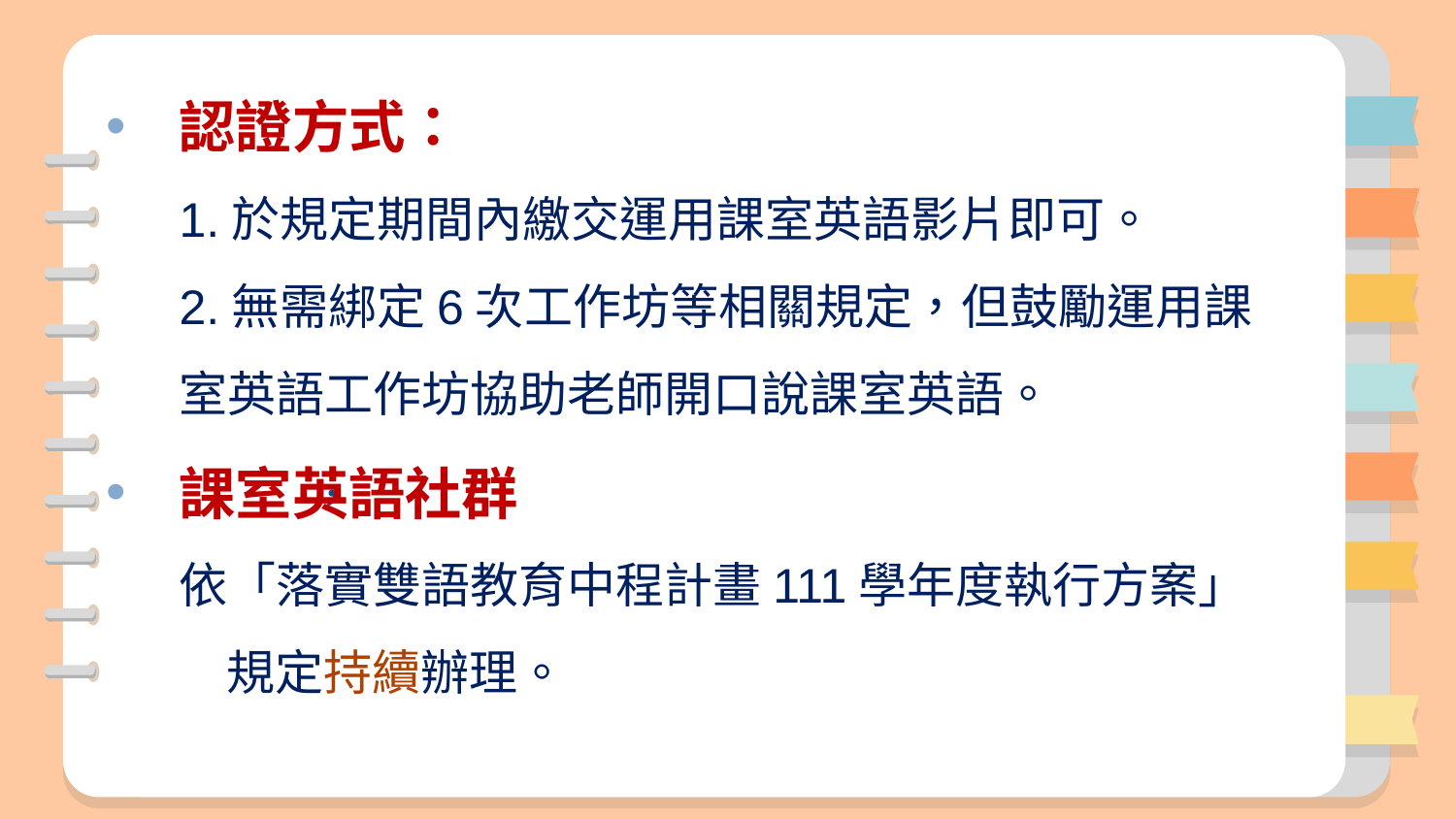

# 認證方式： 1.於規定期間內繳交運用課室英語影片即可。 2.無需綁定6次工作坊等相關規定，但鼓勵運用課室英語工作坊協助老師開口說課室英語。
課室英語社群
依「落實雙語教育中程計畫111學年度執行方案」
          規定持續辦理。
，